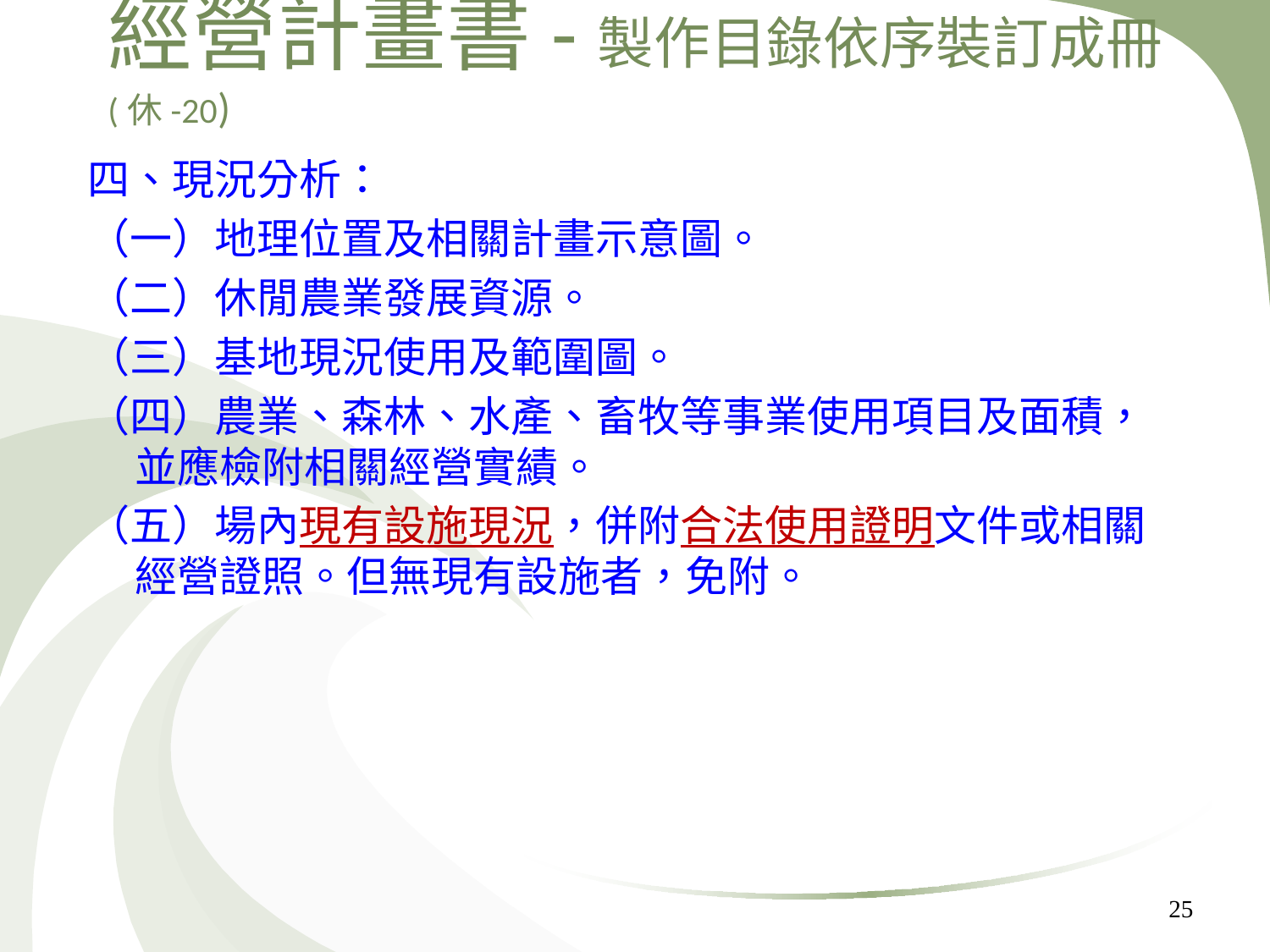

經營計畫書-製作目錄依序裝訂成冊(休-20)
四、現況分析：
（一）地理位置及相關計畫示意圖。
（二）休閒農業發展資源。
（三）基地現況使用及範圍圖。
（四）農業、森林、水產、畜牧等事業使用項目及面積，並應檢附相關經營實績。
（五）場內現有設施現況，併附合法使用證明文件或相關經營證照。但無現有設施者，免附。
25